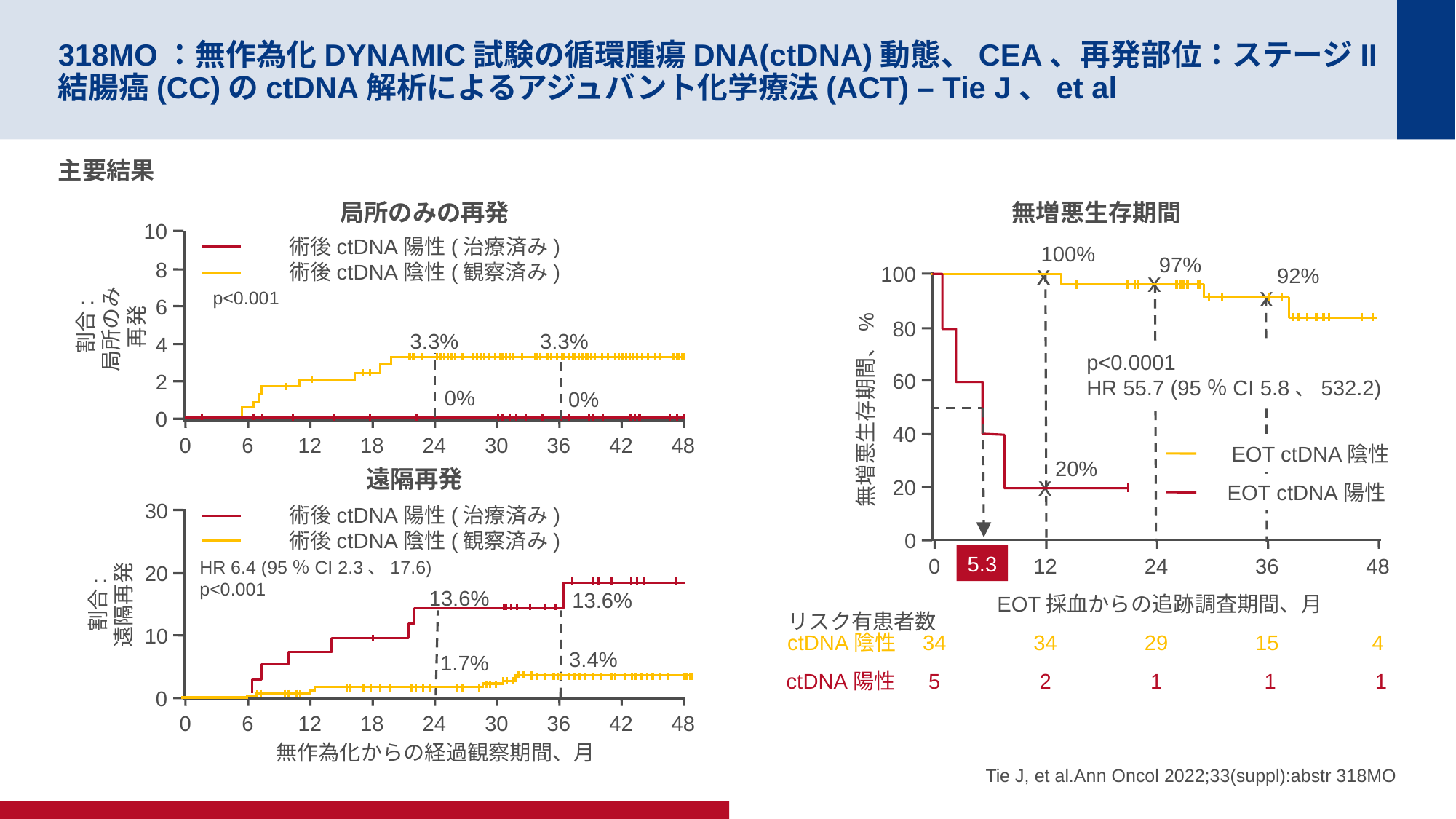

# 318MO：無作為化DYNAMIC試験の循環腫瘍DNA(ctDNA)動態、CEA、再発部位：ステージII結腸癌(CC)のctDNA解析によるアジュバント化学療法(ACT) – Tie J、et al
主要結果
局所のみの再発
無増悪生存期間
10

8

6
割合:
局所のみ
再発

4

2

0

術後ctDNA陽性(治療済み)
術後ctDNA陰性(観察済み)

100%
97%
x
100

80

60

無増悪生存期間、%
40

20

0

92%
x

x
p<0.001
3.3%
3.3%
p<0.0001
HR 55.7 (95％CI 5.8、532.2)

0%
0%

0
6
12
18
24
30
36
42
48
EOT ctDNA陰性
EOT ctDNA陽性
20%
遠隔再発
x

30

20

10

0

術後ctDNA陽性(治療済み)
術後ctDNA陰性(観察済み)

0
12
24
36
48
5.3
HR 6.4 (95％CI 2.3、17.6)
p<0.001
割合:
遠隔再発

13.6%
13.6%
EOT採血からの追跡調査期間、月
リスク有患者数
ctDNA陰性
34
34
29
15
4
3.4%
1.7%
ctDNA陽性
5
2
1
 1
 1

0
6
12
18
24
30
36
42
48
Tie J, et al.Ann Oncol 2022;33(suppl):abstr 318MO
無作為化からの経過観察期間、月